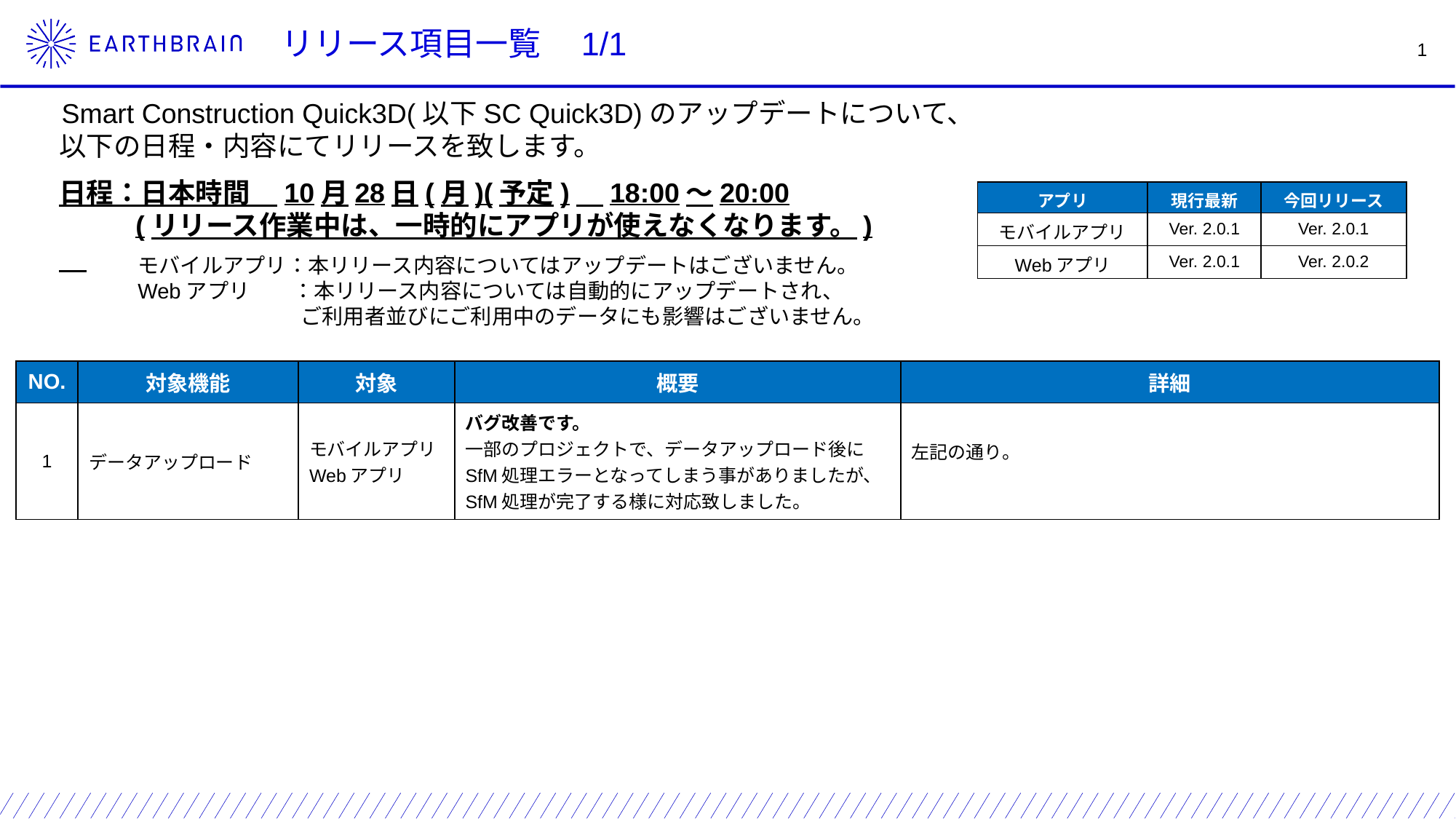

リリース項目一覧　1/1
　Smart Construction Quick3D(以下SC Quick3D)のアップデートについて、
    以下の日程・内容にてリリースを致します。
日程：日本時間　10月28日(月)(予定)　18:00～20:00
          (リリース作業中は、一時的にアプリが使えなくなります。)
| アプリ | 現行最新 | 今回リリース |
| --- | --- | --- |
| モバイルアプリ | Ver. 2.0.1 | Ver. 2.0.1 |
| Webアプリ | Ver. 2.0.1 | Ver. 2.0.2 |
モバイルアプリ：本リリース内容についてはアップデートはございません。
Webアプリ　　：本リリース内容については自動的にアップデートされ、
　　  　　　　　 ご利用者並びにご利用中のデータにも影響はございません。
| NO. | 対象機能 | 対象 | 概要 | 詳細 |
| --- | --- | --- | --- | --- |
| 1 | データアップロード | モバイルアプリWebアプリ | バグ改善です。 一部のプロジェクトで、データアップロード後にSfM処理エラーとなってしまう事がありましたが、SfM処理が完了する様に対応致しました。 | 左記の通り。 |